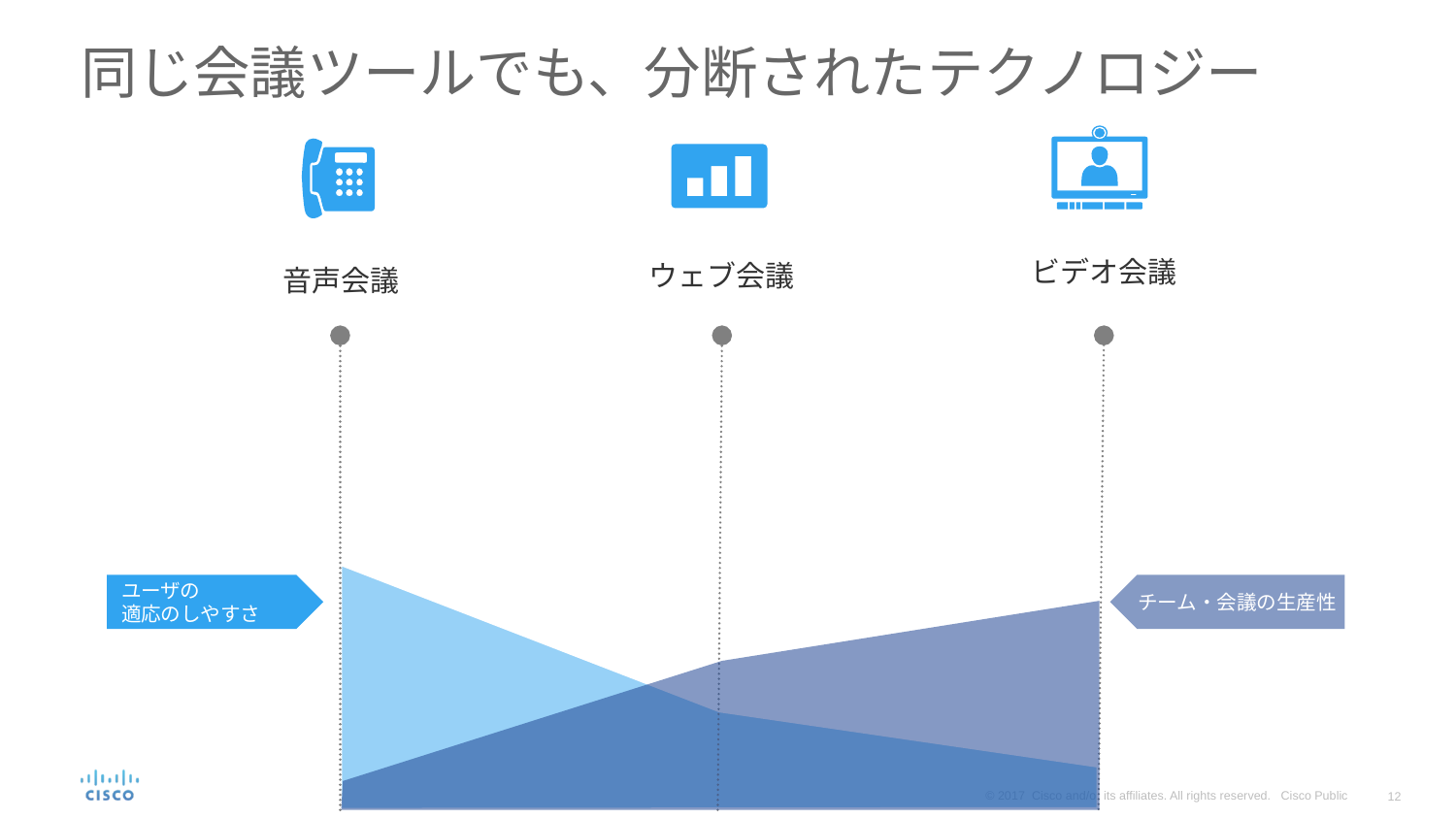

同じ会議ツールでも、分断されたテクノロジー

ビデオ会議

音声会議

ウェブ会議

ユーザの
適応のしやすさ
チーム・会議の生産性